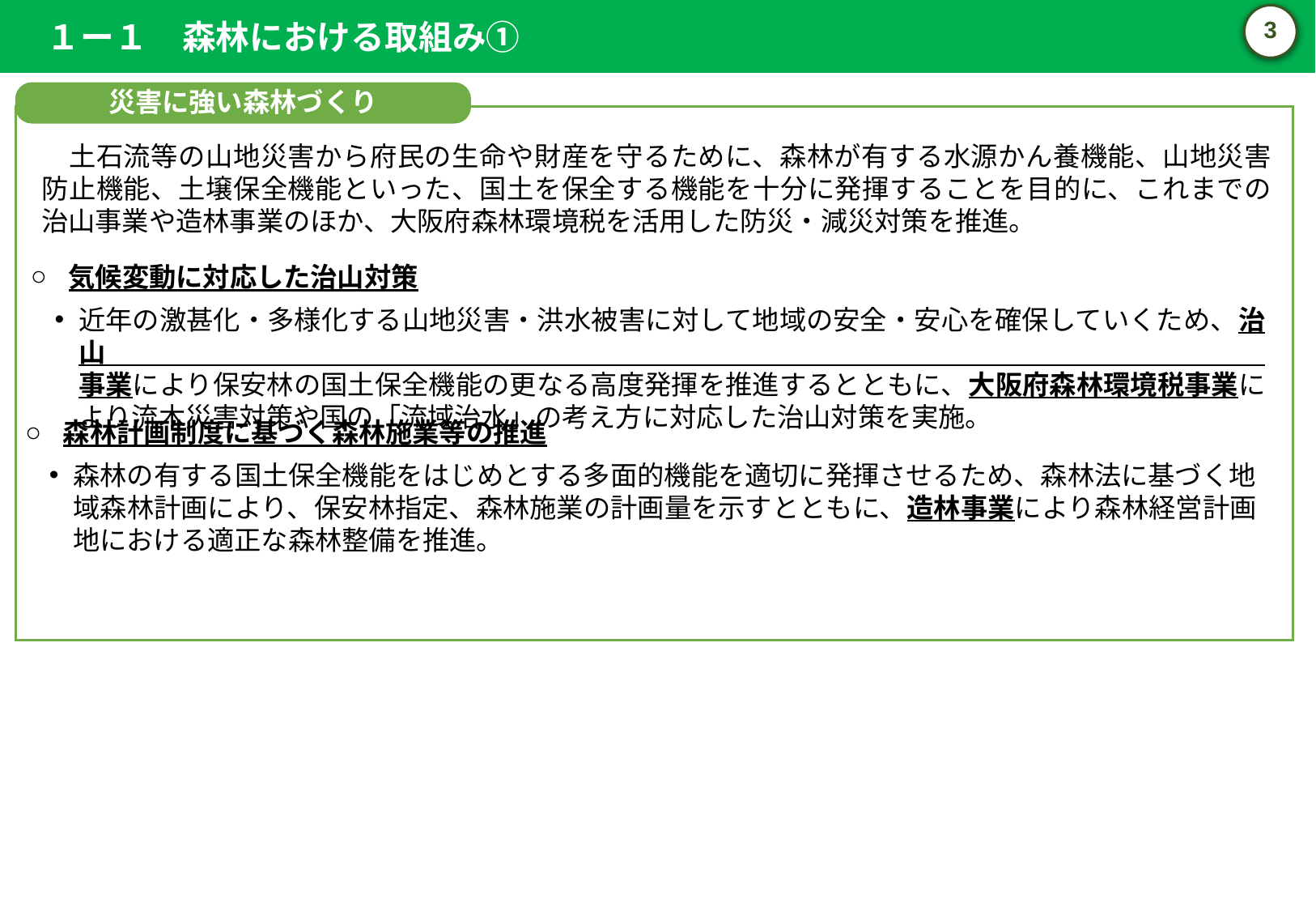

１ー１　森林における取組み①
3
災害に強い森林づくり

　土石流等の山地災害から府民の生命や財産を守るために、森林が有する水源かん養機能、山地災害防止機能、土壌保全機能といった、国土を保全する機能を十分に発揮することを目的に、これまでの治山事業や造林事業のほか、大阪府森林環境税を活用した防災・減災対策を推進。
気候変動に対応した治山対策
近年の激甚化・多様化する山地災害・洪水被害に対して地域の安全・安心を確保していくため、治山
事業により保安林の国土保全機能の更なる高度発揮を推進するとともに、大阪府森林環境税事業により流木災害対策や国の「流域治水」の考え方に対応した治山対策を実施。
森林計画制度に基づく森林施業等の推進
森林の有する国土保全機能をはじめとする多面的機能を適切に発揮させるため、森林法に基づく地域森林計画により、保安林指定、森林施業の計画量を示すとともに、造林事業により森林経営計画地における適正な森林整備を推進。